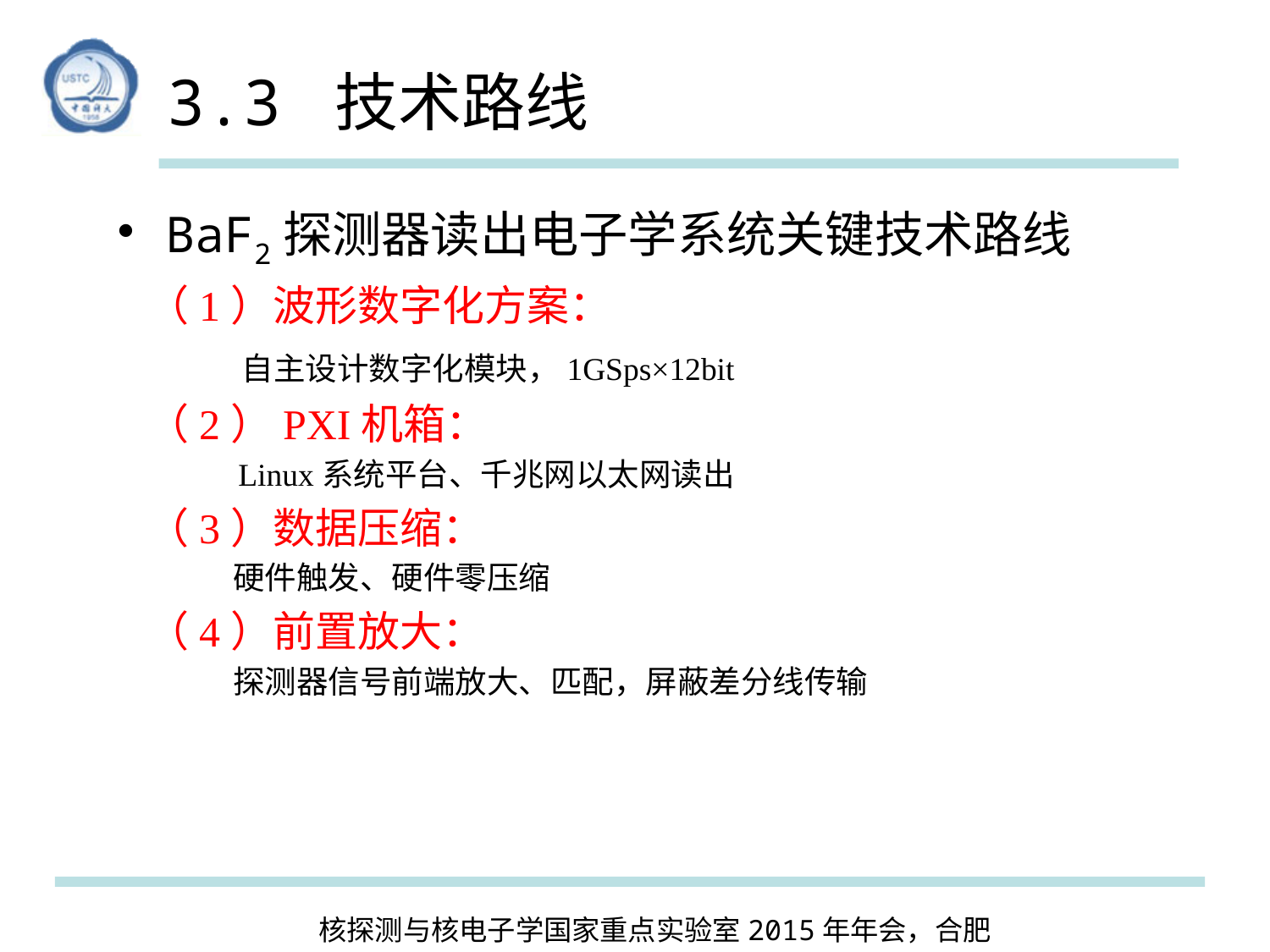

# 3.3 技术路线
BaF2探测器读出电子学系统关键技术路线
  （1）波形数字化方案：
            自主设计数字化模块，1GSps×12bit
  （2）PXI机箱：
               Linux系统平台、千兆网以太网读出
  （3）数据压缩：
               硬件触发、硬件零压缩
  （4）前置放大：
               探测器信号前端放大、匹配，屏蔽差分线传输